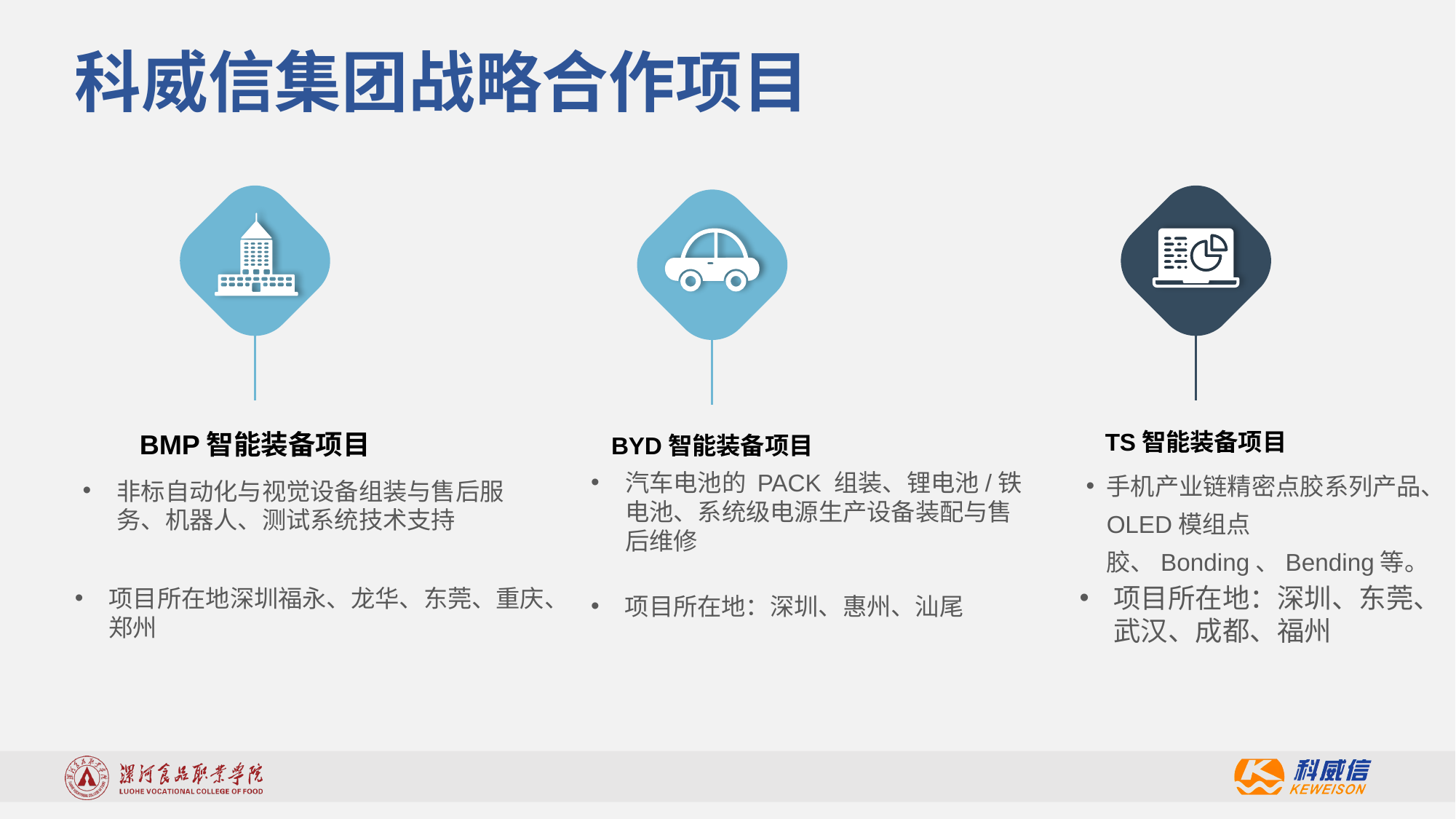

科威信集团战略合作项目

BMP智能装备项目

TS智能装备项目

BYD智能装备项目
手机产业链精密点胶系列产品、OLED模组点胶、Bonding、Bending等。
汽车电池的 PACK 组装、锂电池/铁电池、系统级电源生产设备装配与售后维修
非标自动化与视觉设备组装与售后服务、机器人、测试系统技术支持
项目所在地：深圳、东莞、武汉、成都、福州
项目所在地深圳福永、龙华、东莞、重庆、郑州
项目所在地：深圳、惠州、汕尾